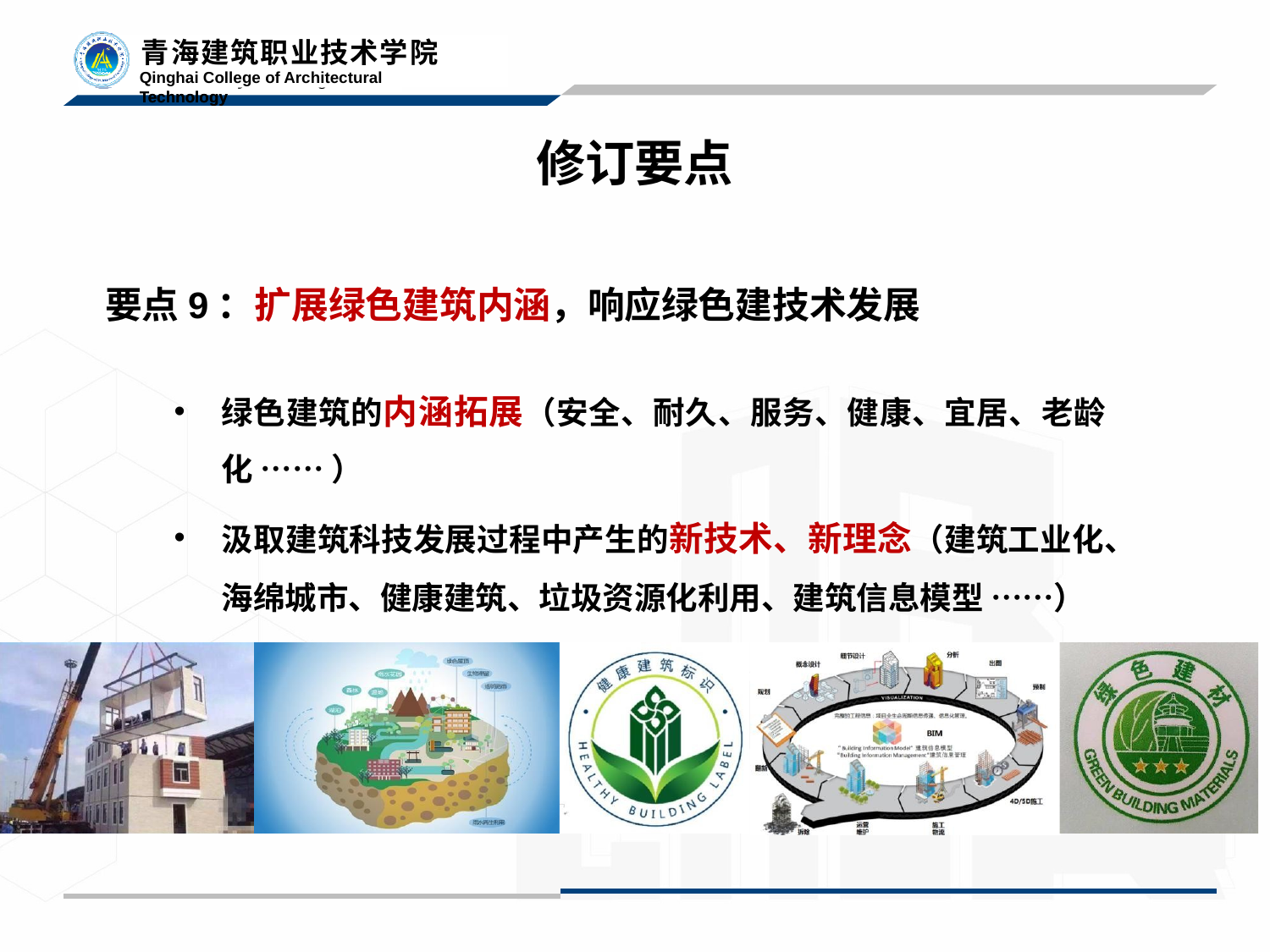

# 修订要点
要点9：扩展绿色建筑内涵，响应绿色建技术发展

绿色建筑的内涵拓展（安全、耐久、服务、健康、宜居、老龄 化 …… ）
汲取建筑科技发展过程中产生的新技术、新理念（建筑工业化、
海绵城市、健康建筑、垃圾资源化利用、建筑信息模型 ……）